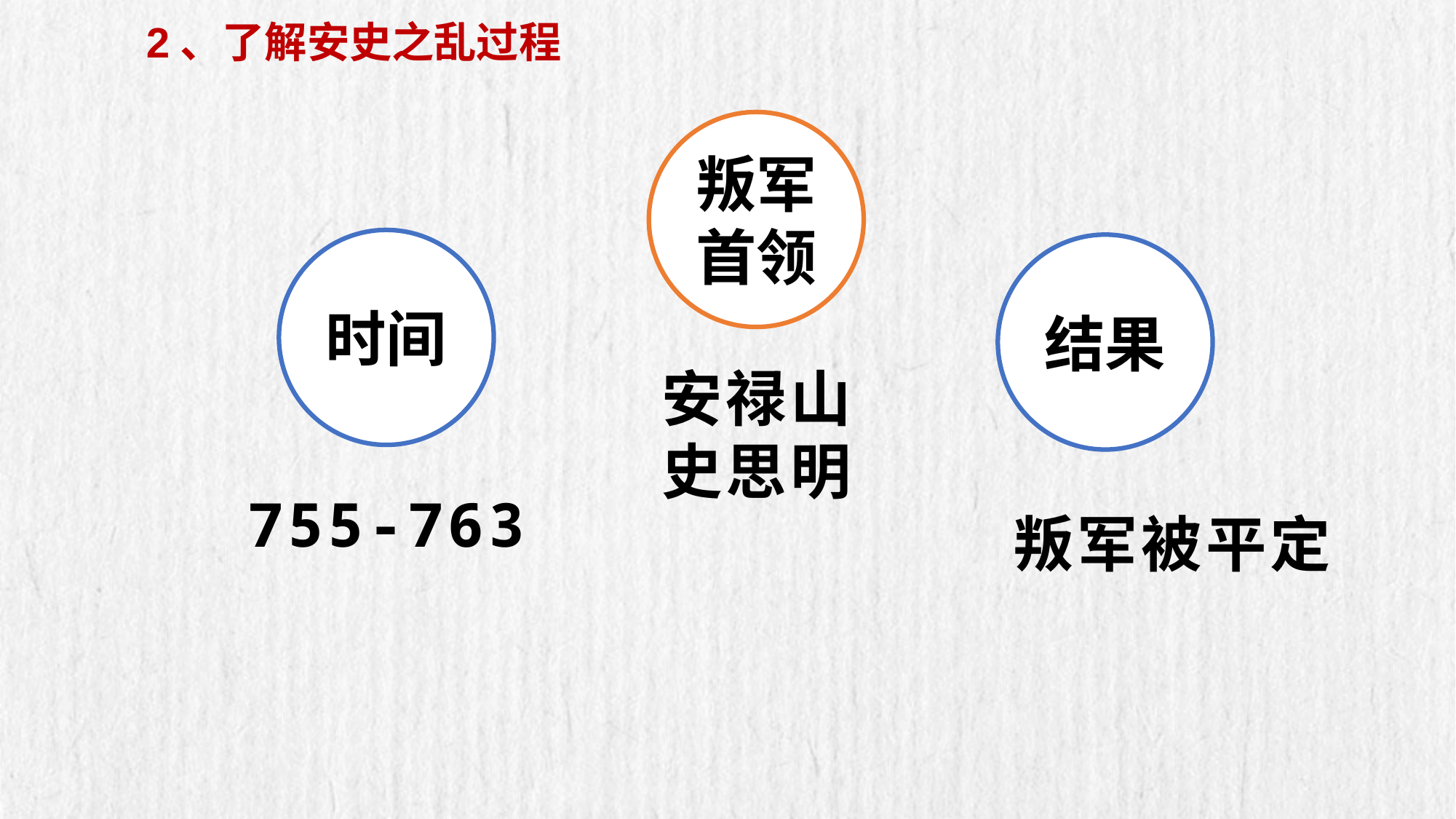

2、了解安史之乱过程
叛军首领
时间
结果
安禄山
史思明
755-763
叛军被平定